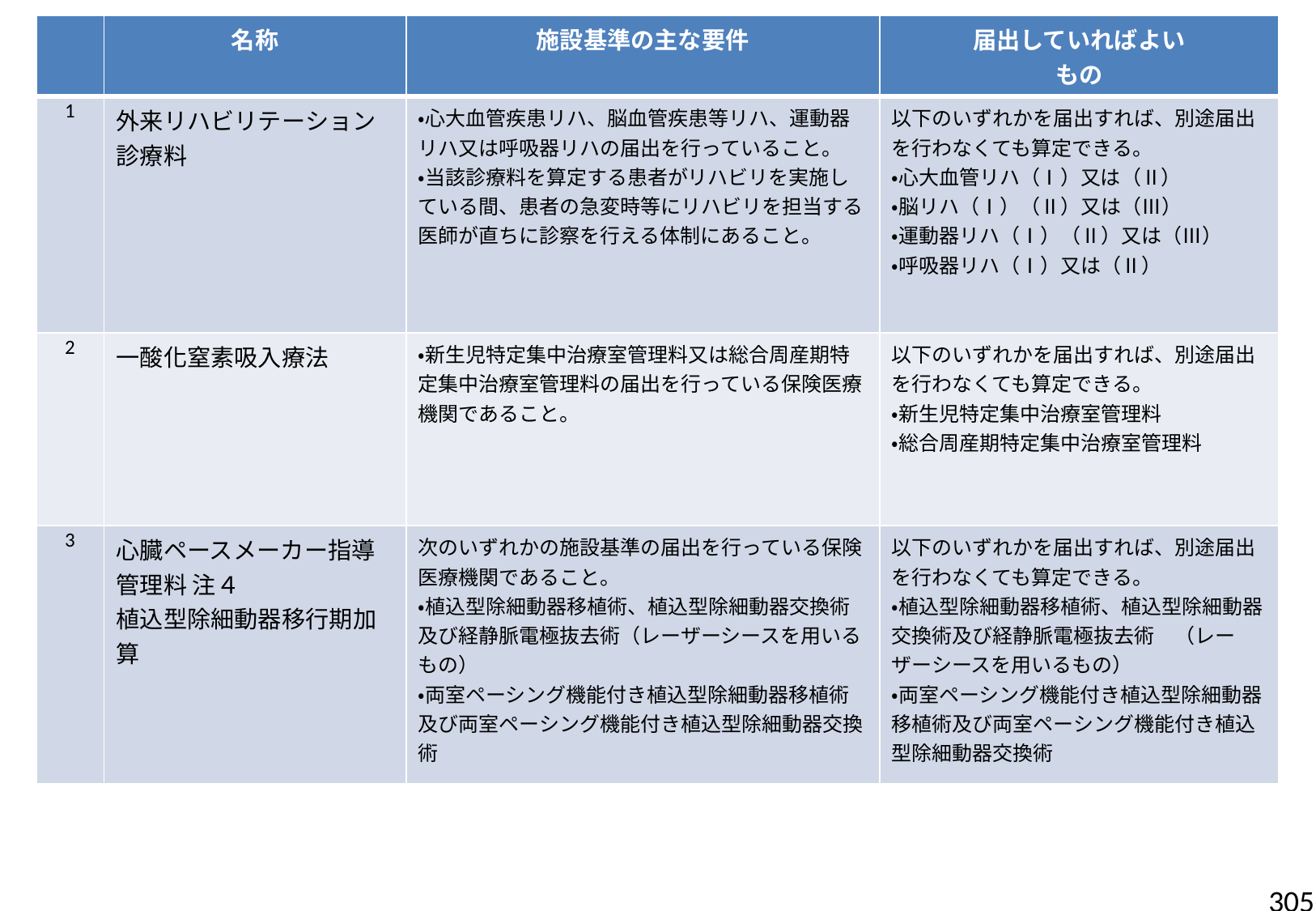

|  | 名称 | 施設基準の主な要件 | 届出していればよい もの |
| --- | --- | --- | --- |
| 1 | 外来リハビリテーション診療料 | ・心大血管疾患リハ、脳血管疾患等リハ、運動器リハ又は呼吸器リハの届出を行っていること。 ・当該診療料を算定する患者がリハビリを実施している間、患者の急変時等にリハビリを担当する医師が直ちに診察を行える体制にあること。 | 以下のいずれかを届出すれば、別途届出を行わなくても算定できる。 ・心大血管リハ（Ⅰ）又は（Ⅱ） ・脳リハ（Ⅰ）（Ⅱ）又は（Ⅲ） ・運動器リハ（Ⅰ）（Ⅱ）又は（Ⅲ） ・呼吸器リハ（Ⅰ）又は（Ⅱ） |
| 2 | 一酸化窒素吸入療法 | ・新生児特定集中治療室管理料又は総合周産期特定集中治療室管理料の届出を行っている保険医療機関であること。 | 以下のいずれかを届出すれば、別途届出を行わなくても算定できる。 ・新生児特定集中治療室管理料 ・総合周産期特定集中治療室管理料 |
| 3 | 心臓ペースメーカー指導管理料 注４ 植込型除細動器移行期加算 | 次のいずれかの施設基準の届出を行っている保険医療機関であること。 ・植込型除細動器移植術、植込型除細動器交換術及び経静脈電極抜去術（レーザーシースを用いるもの） ・両室ペーシング機能付き植込型除細動器移植術及び両室ペーシング機能付き植込型除細動器交換術 | 以下のいずれかを届出すれば、別途届出を行わなくても算定できる。 ・植込型除細動器移植術、植込型除細動器交換術及び経静脈電極抜去術　（レーザーシースを用いるもの） ・両室ペーシング機能付き植込型除細動器移植術及び両室ペーシング機能付き植込型除細動器交換術 |
305